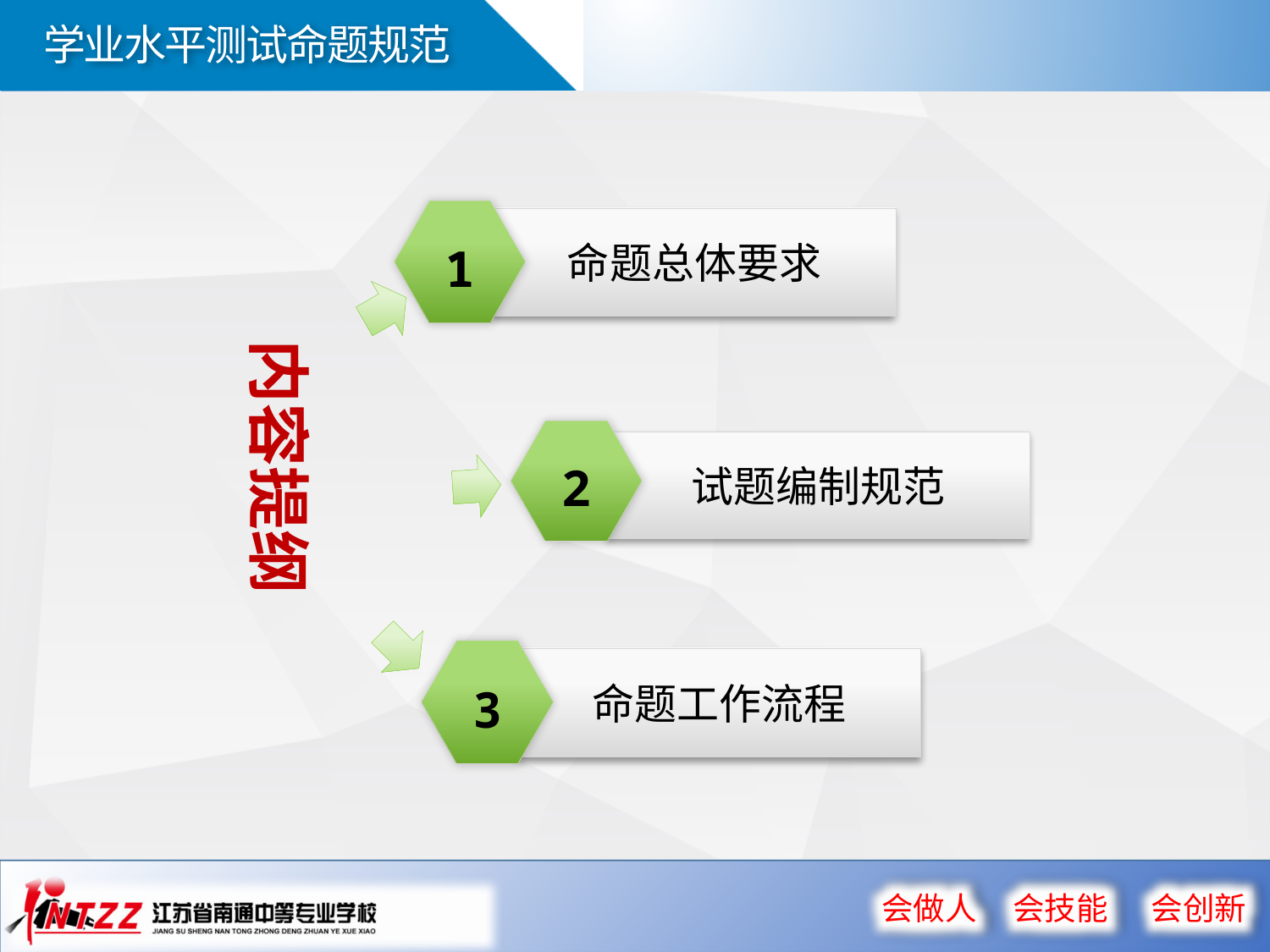

1
命题总体要求
内容提纲

2
试题编制规范

3
命题工作流程